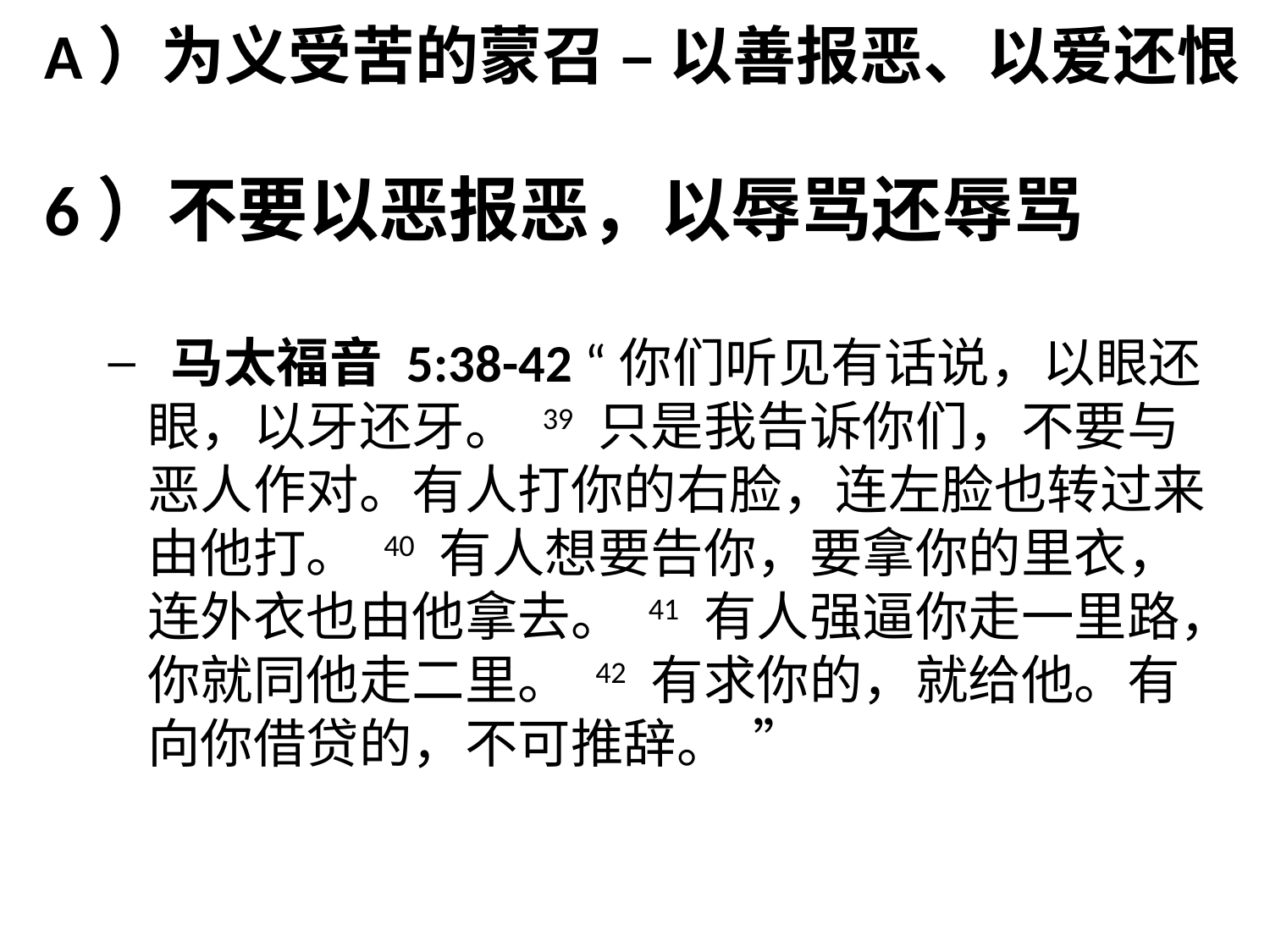

A）为义受苦的蒙召 – 以善报恶、以爱还恨
#
6）不要以恶报恶，以辱骂还辱骂

 马太福音 5:38-42 “你们听见有话说，以眼还眼，以牙还牙。 39 只是我告诉你们，不要与恶人作对。有人打你的右脸，连左脸也转过来由他打。 40 有人想要告你，要拿你的里衣，连外衣也由他拿去。 41 有人强逼你走一里路，你就同他走二里。 42 有求你的，就给他。有向你借贷的，不可推辞。  ”